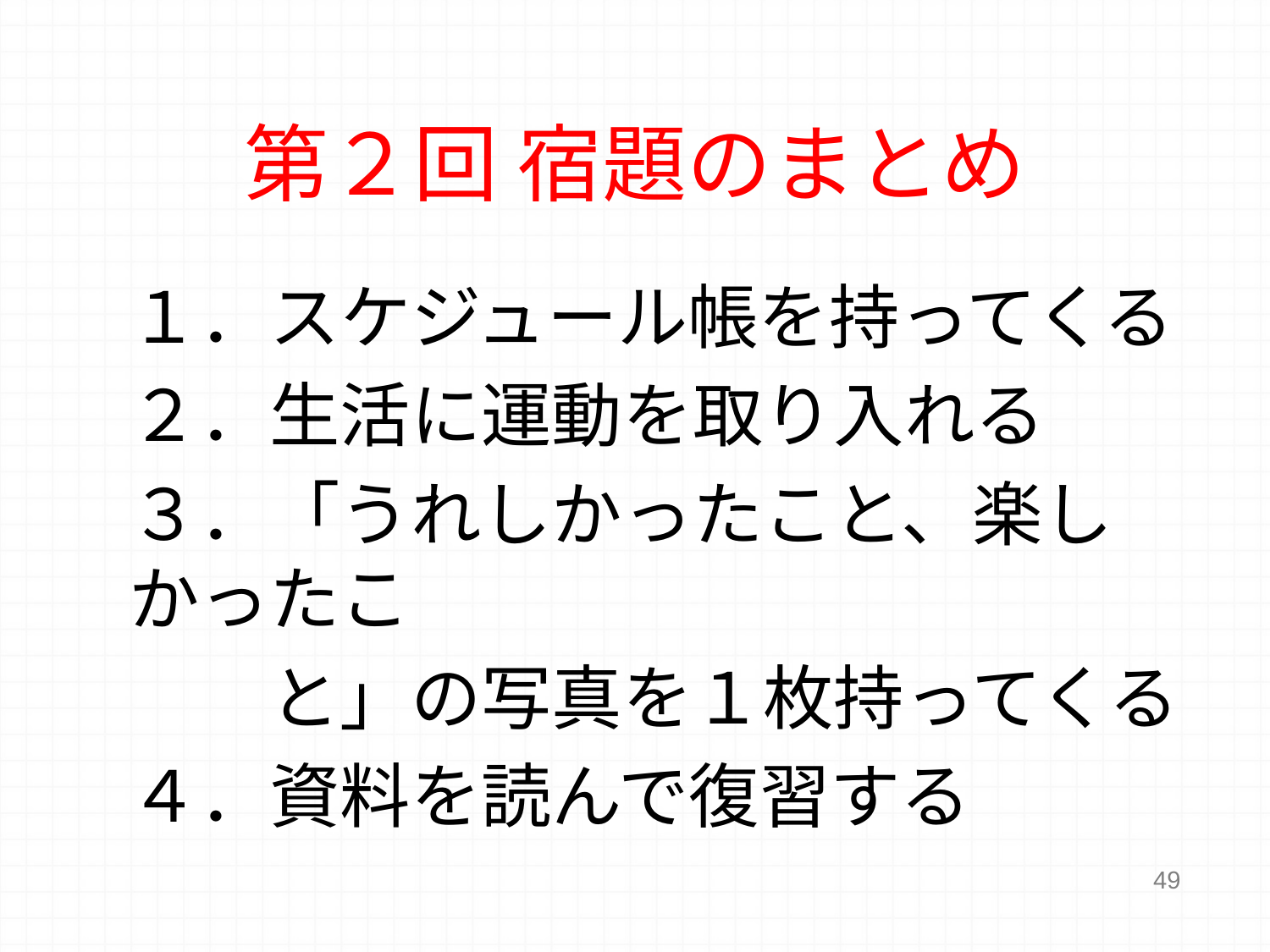

# 第２回 宿題のまとめ
１．スケジュール帳を持ってくる
２．生活に運動を取り入れる
３．「うれしかったこと、楽しかったこ
　　と」の写真を１枚持ってくる
４．資料を読んで復習する
49